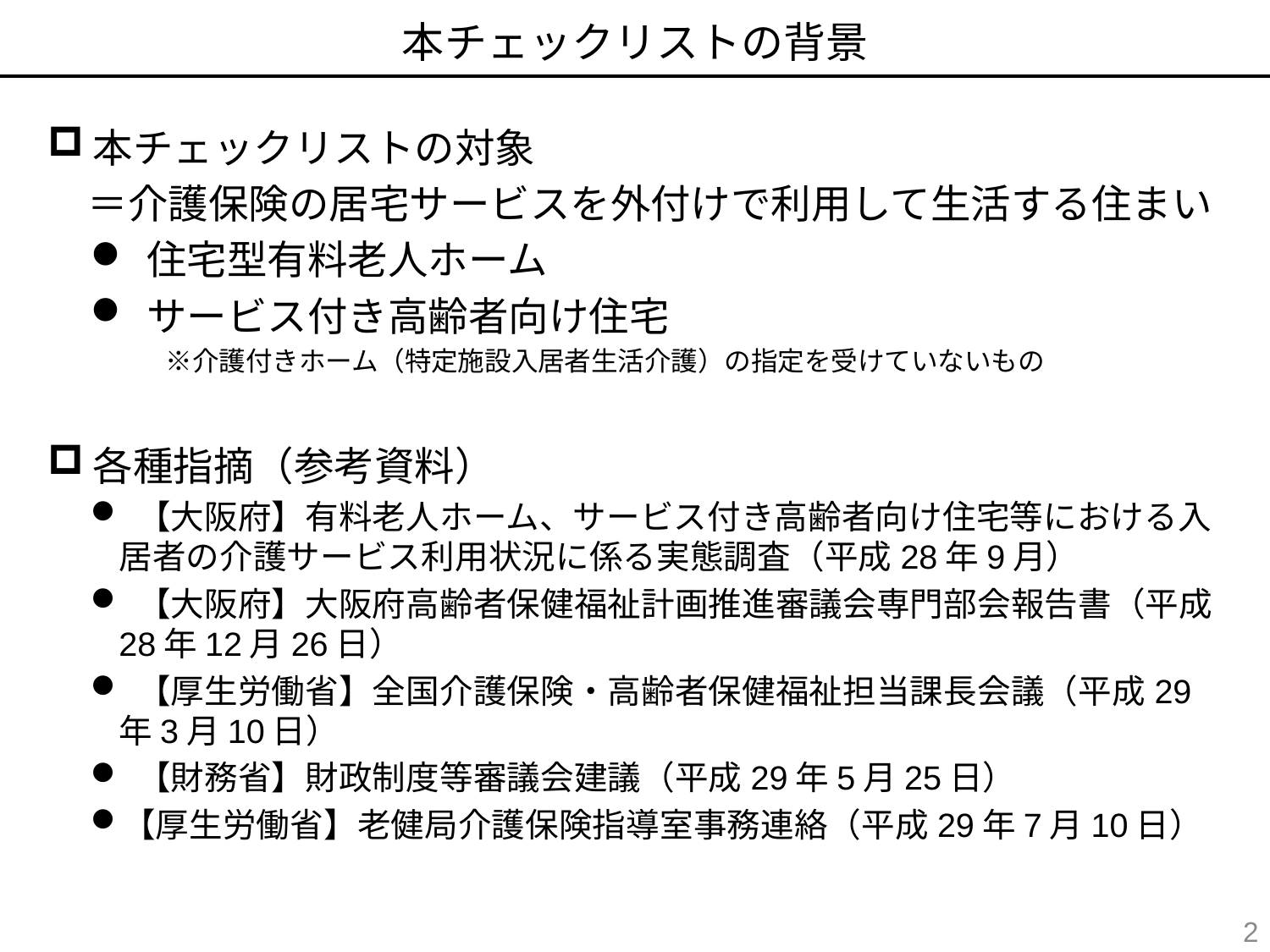

# 本チェックリストの背景
本チェックリストの対象
　＝介護保険の居宅サービスを外付けで利用して生活する住まい
 住宅型有料老人ホーム
 サービス付き高齢者向け住宅
　　※介護付きホーム（特定施設入居者生活介護）の指定を受けていないもの

各種指摘（参考資料）
 【大阪府】有料老人ホーム、サービス付き高齢者向け住宅等における入居者の介護サービス利用状況に係る実態調査（平成28年9月）
 【大阪府】大阪府高齢者保健福祉計画推進審議会専門部会報告書（平成28年12月26日）
 【厚生労働省】全国介護保険・高齢者保健福祉担当課長会議（平成29年3月10日）
 【財務省】財政制度等審議会建議（平成29年5月25日）
【厚生労働省】老健局介護保険指導室事務連絡（平成29年7月10日）
2